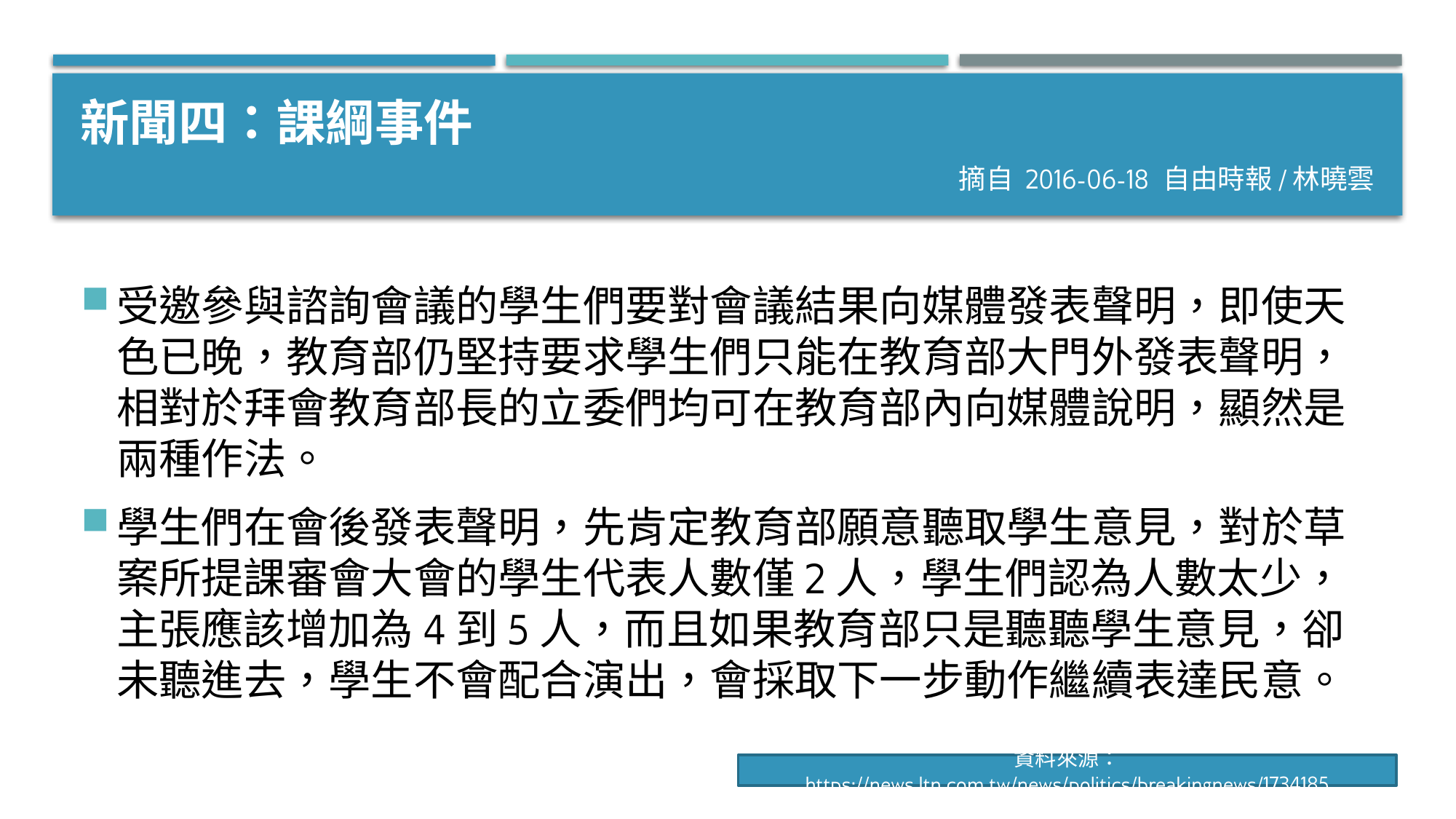

# 新聞四：課綱事件 　　　　　　　　　　　　　　　　　　　　　　　摘自 2016-06-18 自由時報/林曉雲
受邀參與諮詢會議的學生們要對會議結果向媒體發表聲明，即使天色已晚，教育部仍堅持要求學生們只能在教育部大門外發表聲明，相對於拜會教育部長的立委們均可在教育部內向媒體說明，顯然是兩種作法。
學生們在會後發表聲明，先肯定教育部願意聽取學生意見，對於草案所提課審會大會的學生代表人數僅2人，學生們認為人數太少，主張應該增加為4到5人，而且如果教育部只是聽聽學生意見，卻未聽進去，學生不會配合演出，會採取下一步動作繼續表達民意。
資料來源： https://news.ltn.com.tw/news/politics/breakingnews/1734185